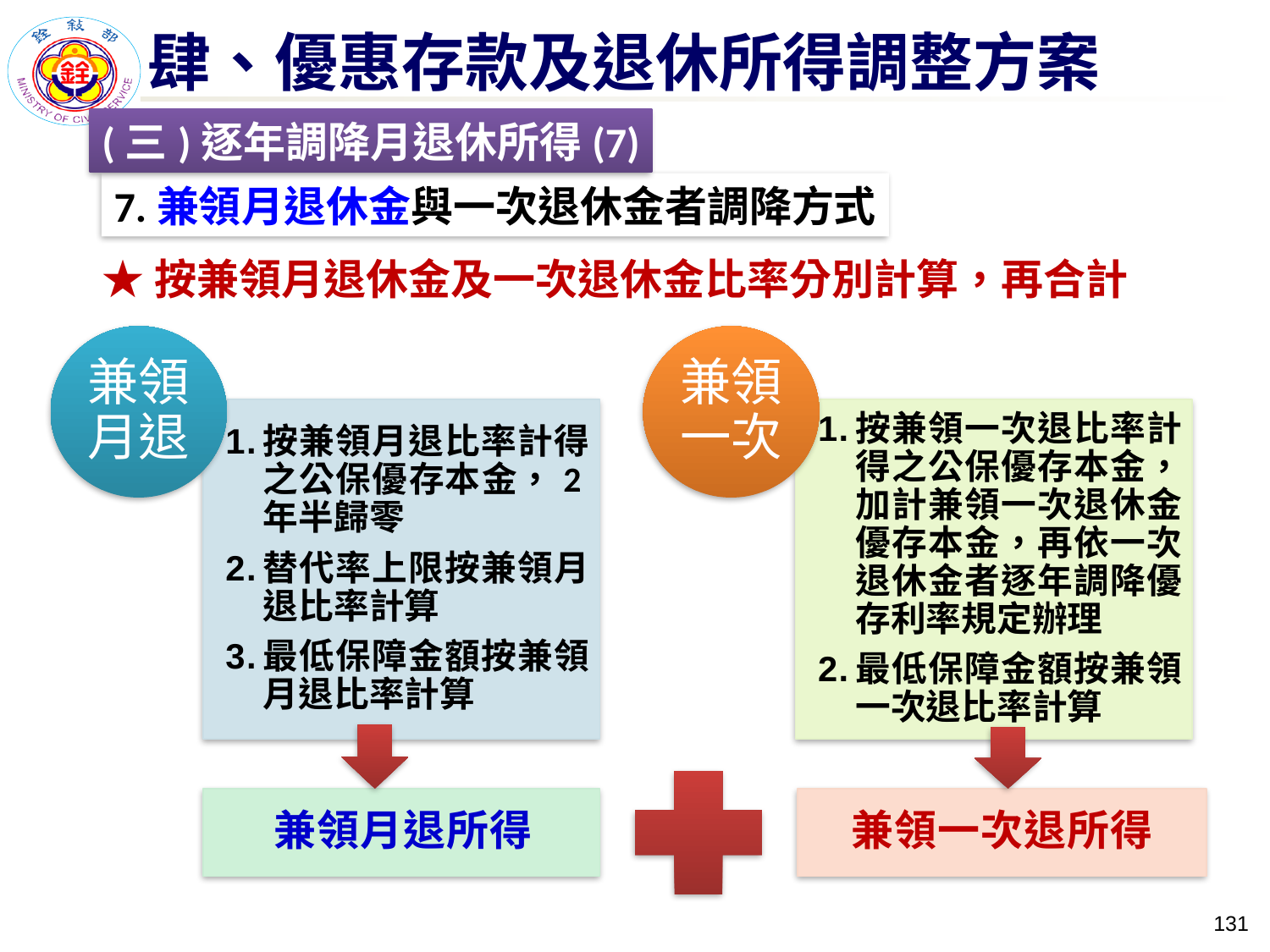

肆、優惠存款及退休所得調整方案
(三)逐年調降月退休所得(7)
7.兼領月退休金與一次退休金者調降方式
★按兼領月退休金及一次退休金比率分別計算，再合計
兼領一次
兼領月退
按兼領一次退比率計得之公保優存本金，加計兼領一次退休金優存本金，再依一次退休金者逐年調降優存利率規定辦理
最低保障金額按兼領一次退比率計算
按兼領月退比率計得之公保優存本金，2年半歸零
替代率上限按兼領月退比率計算
最低保障金額按兼領月退比率計算

兼領月退所得
兼領一次退所得
131